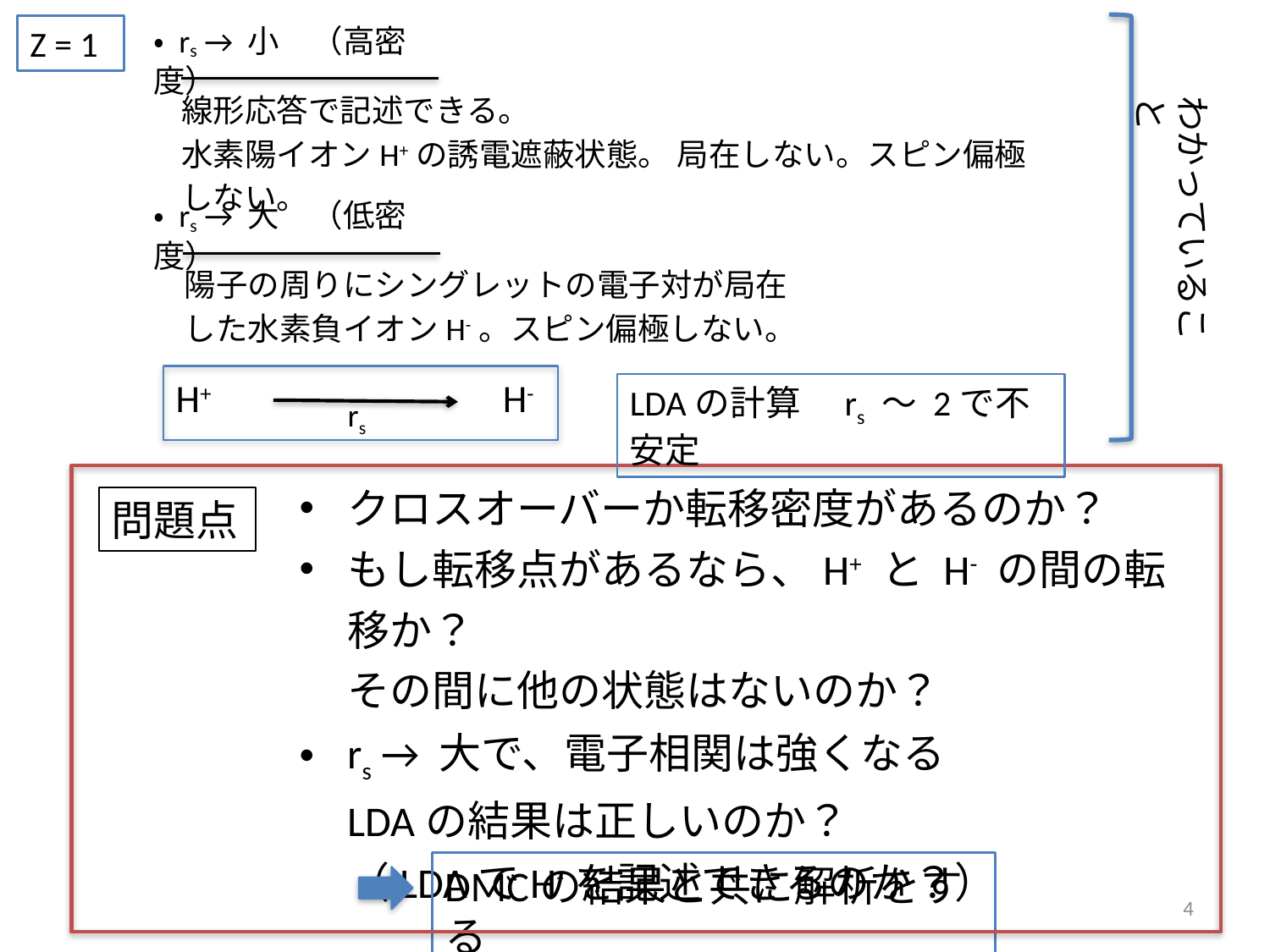

・ rs → 小　（高密度）

Z = 1
線形応答で記述できる。
水素陽イオンH+の誘電遮蔽状態。 局在しない。スピン偏極しない。
わかっていること
・ rs → 大　（低密度）
陽子の周りにシングレットの電子対が局在した水素負イオンH-。スピン偏極しない。

H+
H-
LDAの計算　rs 〜 2で不安定
rs

クロスオーバーか転移密度があるのか？
もし転移点があるなら、H+ と H- の間の転移か？
その間に他の状態はないのか？
rs → 大で、電子相関は強くなる
LDAの結果は正しいのか？
（LDAでH-を記述できるのか？）
問題点
DMCの結果と共に解析をする

4